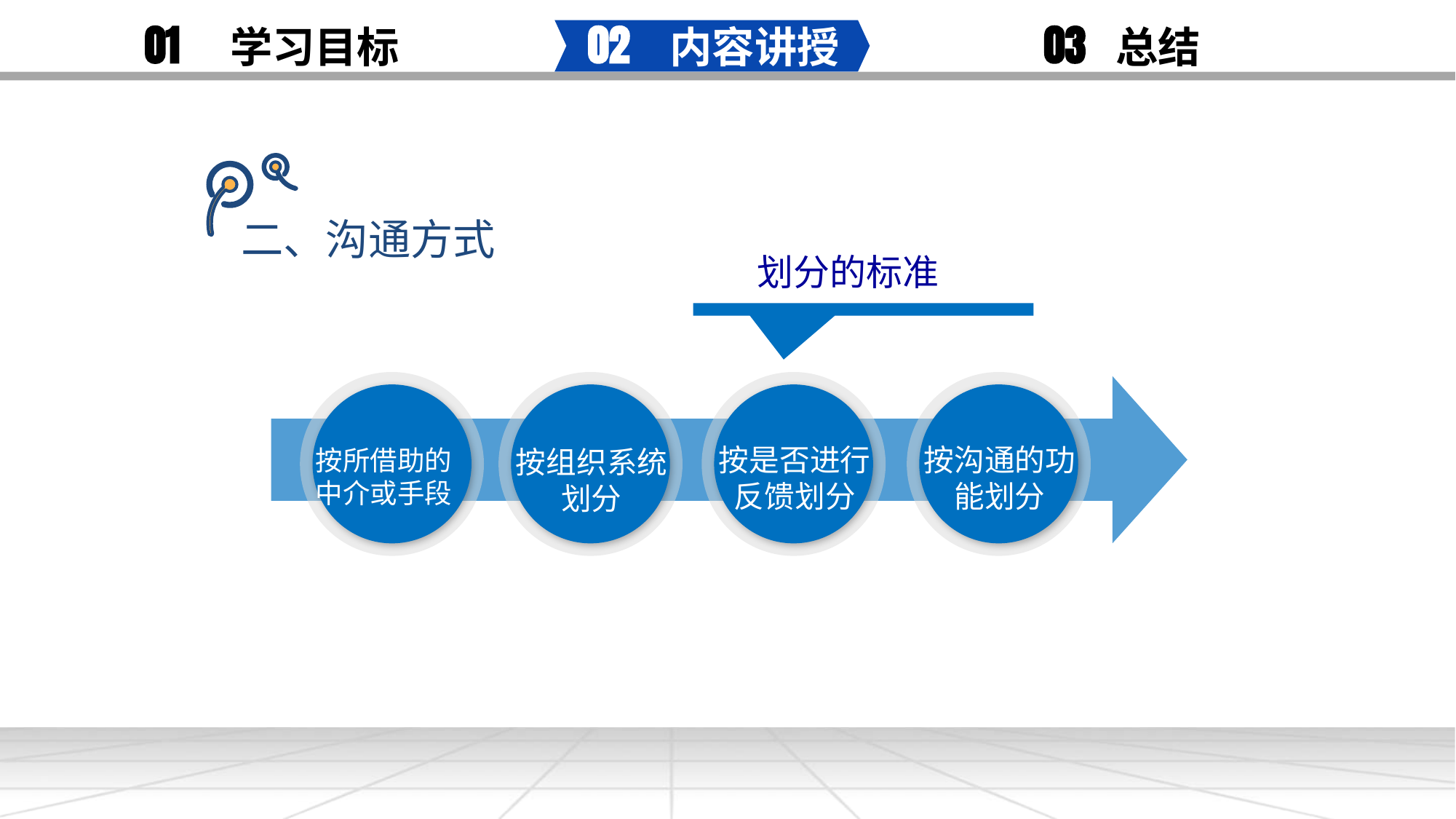

02   内容讲授
03  总结
01    学习目标

二、沟通方式
划分的标准

按所借助的
中介或手段

按组织系统划分

按是否进行反馈划分

按沟通的功能划分